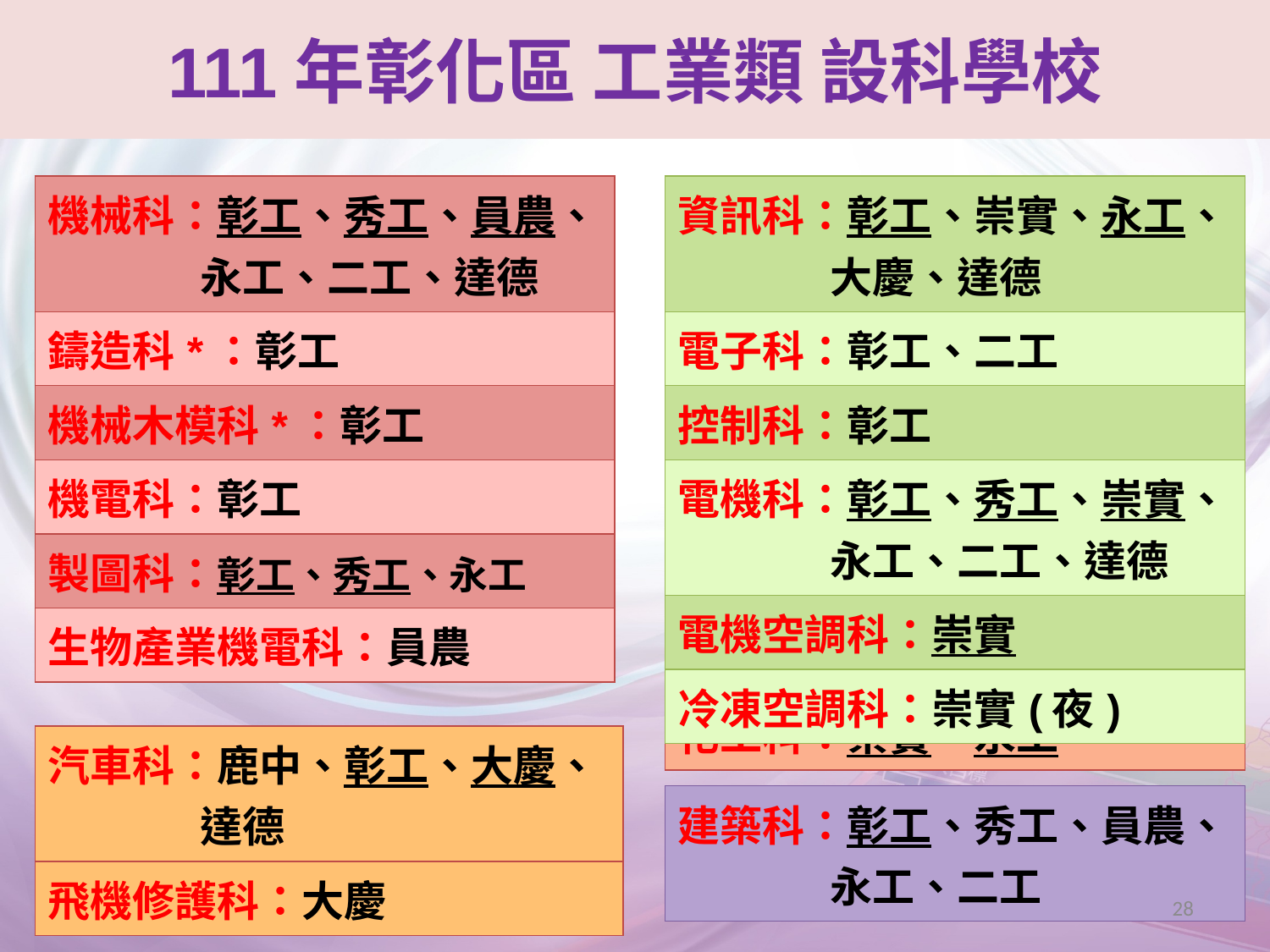

111年彰化區 工業類 設科學校
| 機械科：彰工、秀工、員農、 永工、二工、達德 |
| --- |
| 鑄造科\*：彰工 |
| 機械木模科\*：彰工 |
| 機電科：彰工 |
| 製圖科：彰工、秀工、永工 |
| 生物產業機電科：員農 |
| 資訊科：彰工、崇實、永工、 大慶、達德 |
| --- |
| 電子科：彰工、二工 |
| 控制科：彰工 |
| 電機科：彰工、秀工、崇實、 永工、二工、達德 |
| 電機空調科：崇實 |
| 冷凍空調科：崇實(夜) |
| 化工科：崇實、永工 |
| --- |
| 汽車科：鹿中、彰工、大慶、 達德 |
| --- |
| 飛機修護科：大慶 |
| 建築科：彰工、秀工、員農、 永工、二工 |
| --- |
28